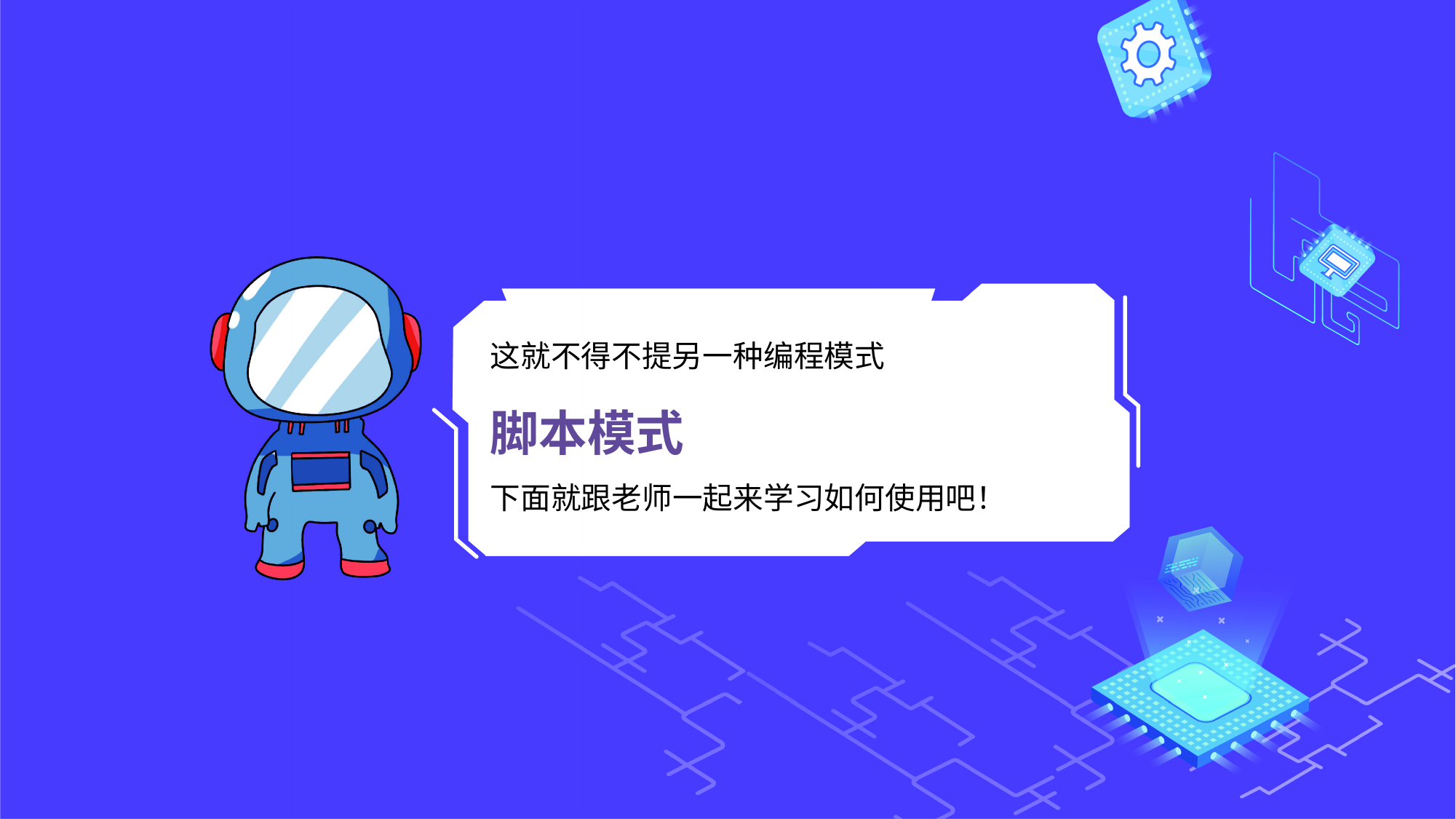

这就不得不提另一种编程模式
脚本模式
下面就跟老师一起来学习如何使用吧！